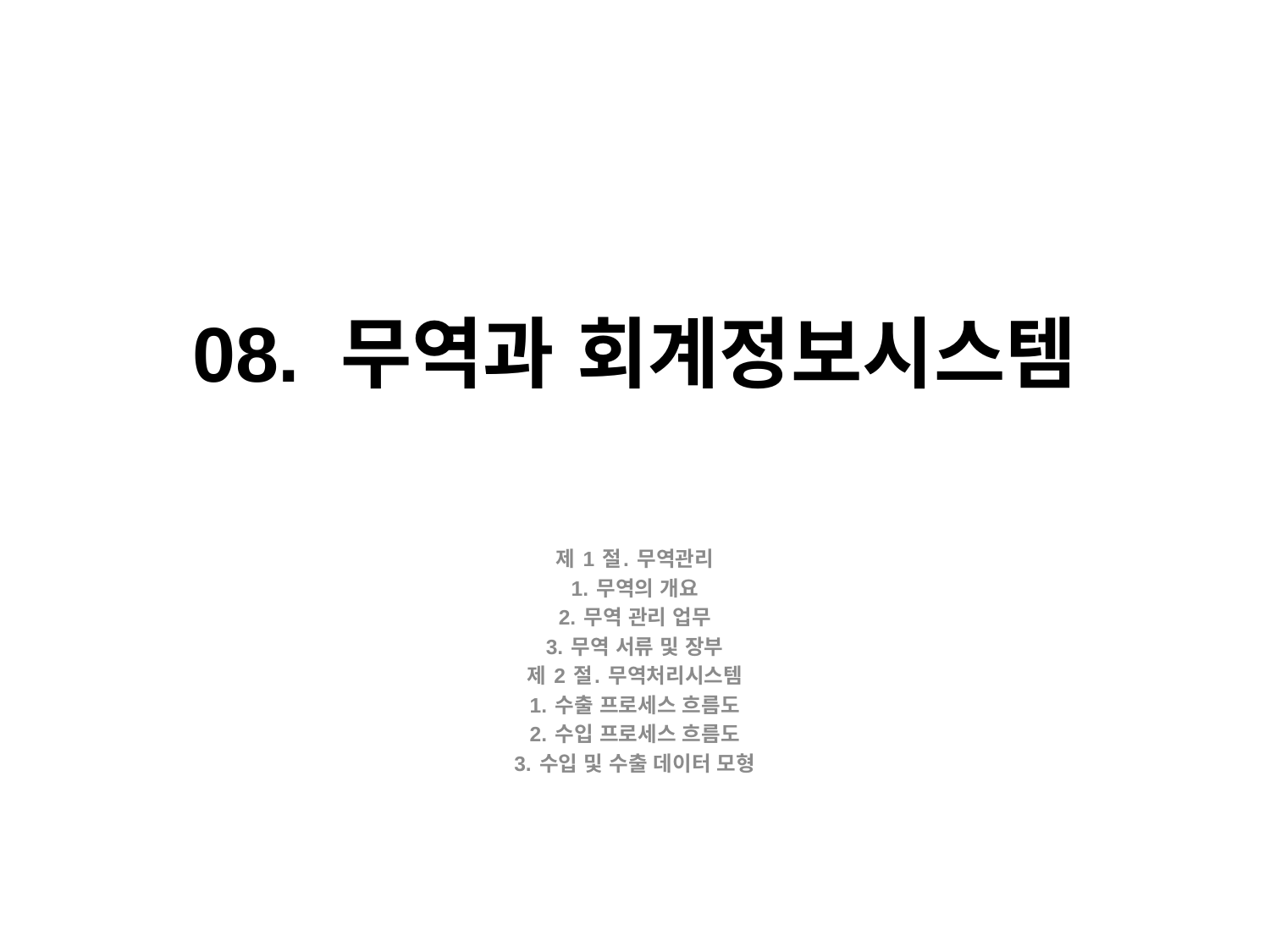

# 08. 무역과 회계정보시스템
제 1 절. 무역관리
1. 무역의 개요
2. 무역 관리 업무
3. 무역 서류 및 장부
제 2 절. 무역처리시스템
1. 수출 프로세스 흐름도
2. 수입 프로세스 흐름도
3. 수입 및 수출 데이터 모형